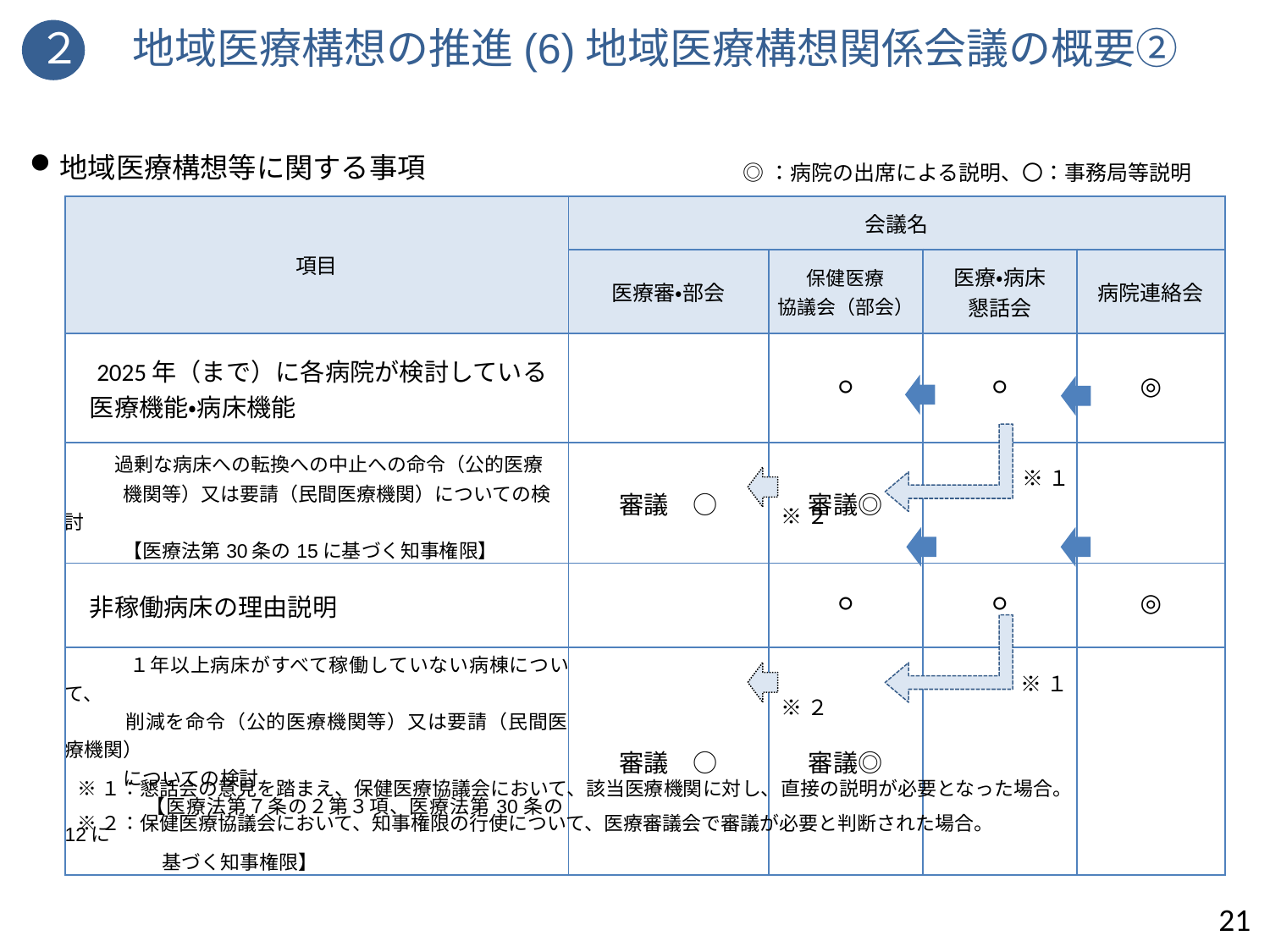

２ 　地域医療構想の推進(6)地域医療構想関係会議の概要②

地域医療構想等に関する事項
◎：病院の出席による説明、〇：事務局等説明
| 項目 | 会議名 |  |  |  |
| --- | --- | --- | --- | --- |
|  | 医療審・部会 | 保健医療 協議会（部会） | 医療・病床 懇話会 | 病院連絡会 |
| 2025年（まで）に各病院が検討している 　医療機能・病床機能 |  | ○ | ○ | ◎ |
| 過剰な病床への転換への中止への命令（公的医療 　　　機関等）又は要請（民間医療機関）についての検討 　　　【医療法第30条の15に基づく知事権限】 | 審議　○ | 審議◎ |  |  |
| 非稼働病床の理由説明 |  | ○ | ○ | ◎ |
| １年以上病床がすべて稼働していない病棟について、 　　　削減を命令（公的医療機関等）又は要請（民間医療機関）　　 　　　についての検討 　　　　【医療法第７条の２第３項、医療法第30条の12に 　　　　　基づく知事権限】 | 審議　○ | 審議◎ |  |  |

※１

※２

※１
※２
※１：懇話会の意見を踏まえ、保健医療協議会において、該当医療機関に対し、直接の説明が必要となった場合。
※２：保健医療協議会において、知事権限の行使について、医療審議会で審議が必要と判断された場合。
21